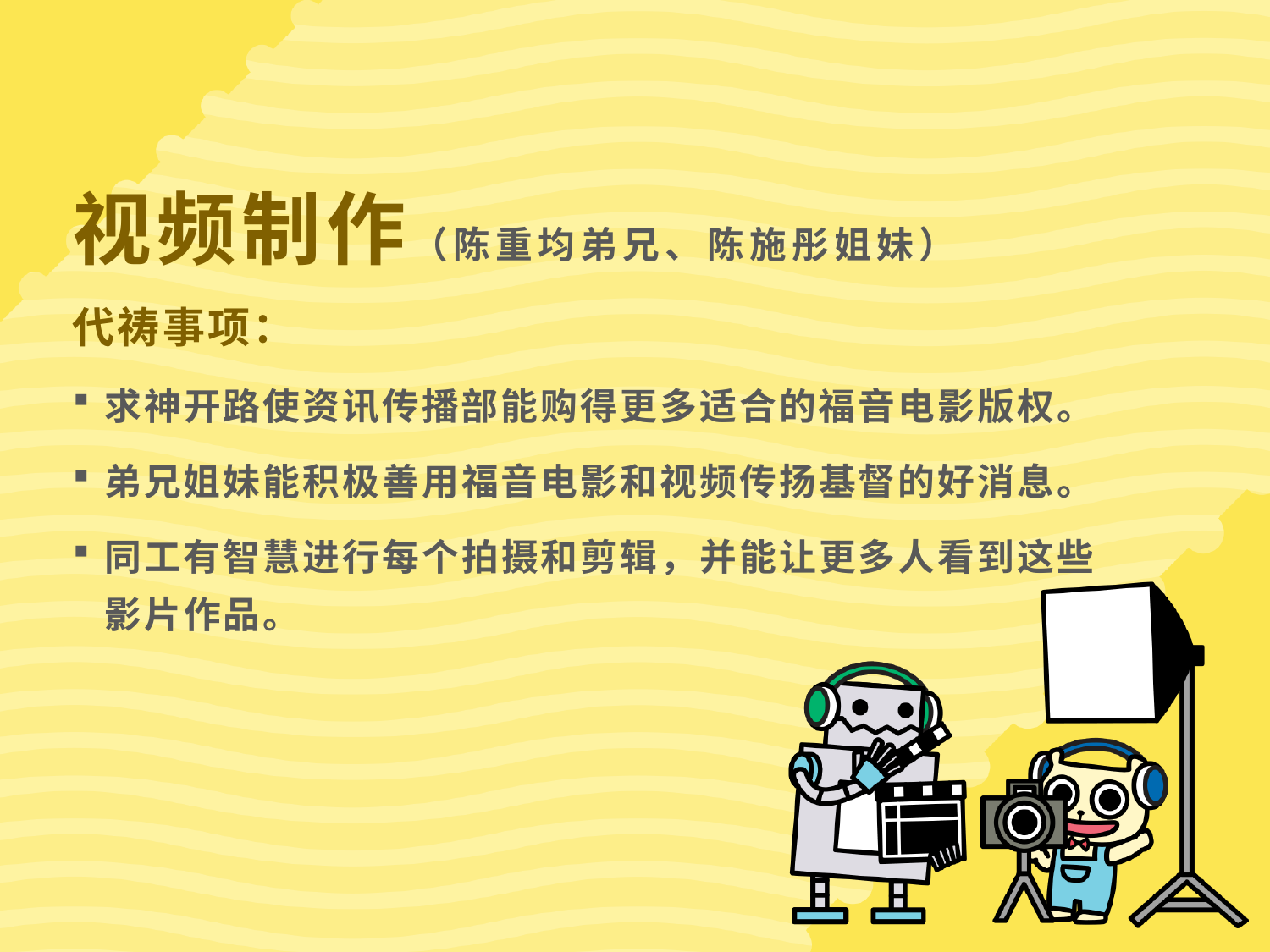

视频制作（陈重均弟兄、陈施彤姐妹）
代祷事项：
求神开路使资讯传播部能购得更多适合的福音电影版权。
弟兄姐妹能积极善用福音电影和视频传扬基督的好消息。
同工有智慧进行每个拍摄和剪辑，并能让更多人看到这些影片作品。